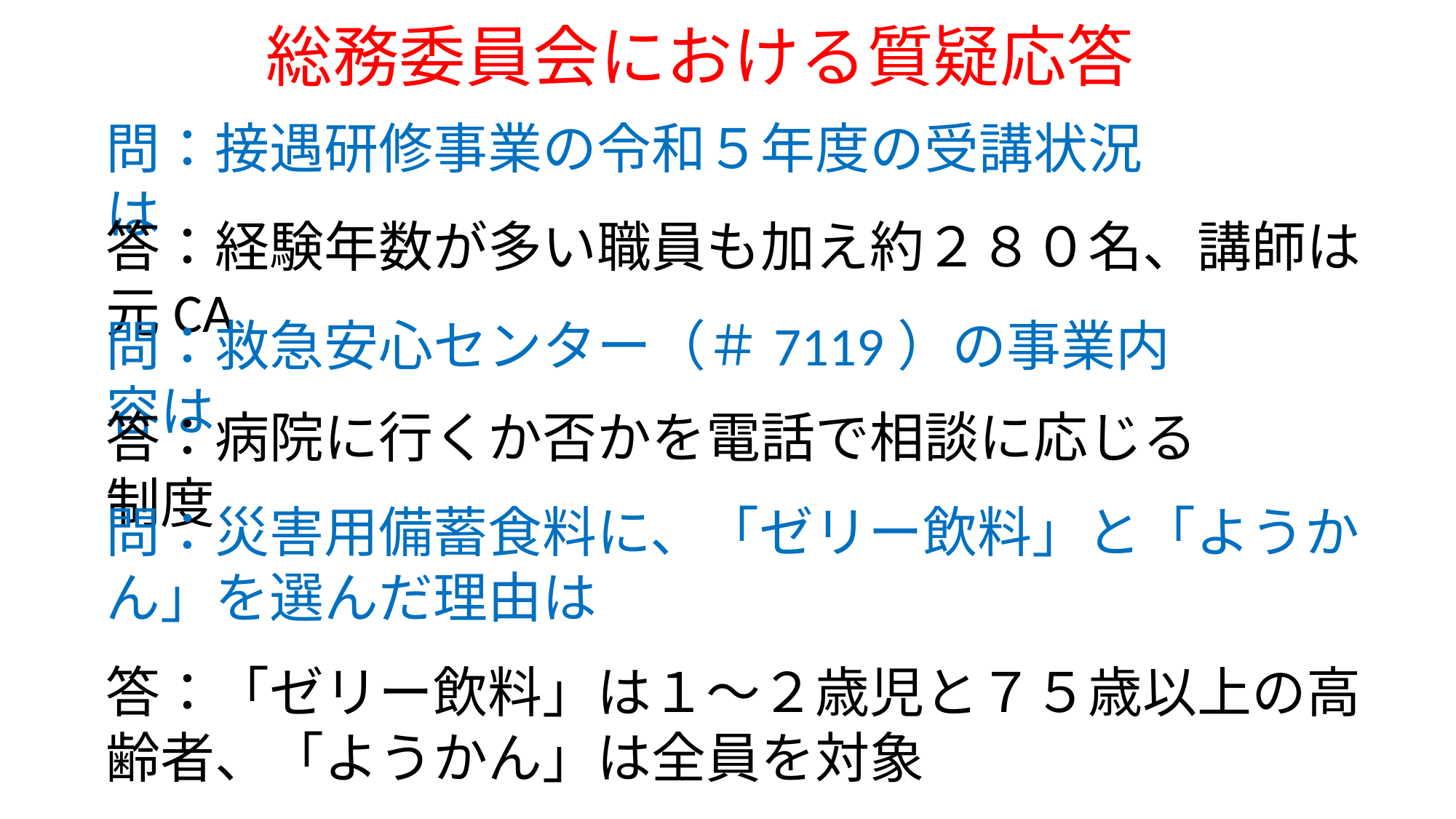

総務委員会における質疑応答
問：接遇研修事業の令和５年度の受講状況は
答：経験年数が多い職員も加え約２８０名、講師は元CA
問：救急安心センター（＃7119）の事業内容は
答：病院に行くか否かを電話で相談に応じる制度
問：災害用備蓄食料に、「ゼリー飲料」と「ようかん」を選んだ理由は
答：「ゼリー飲料」は１～２歳児と７５歳以上の高齢者、「ようかん」は全員を対象